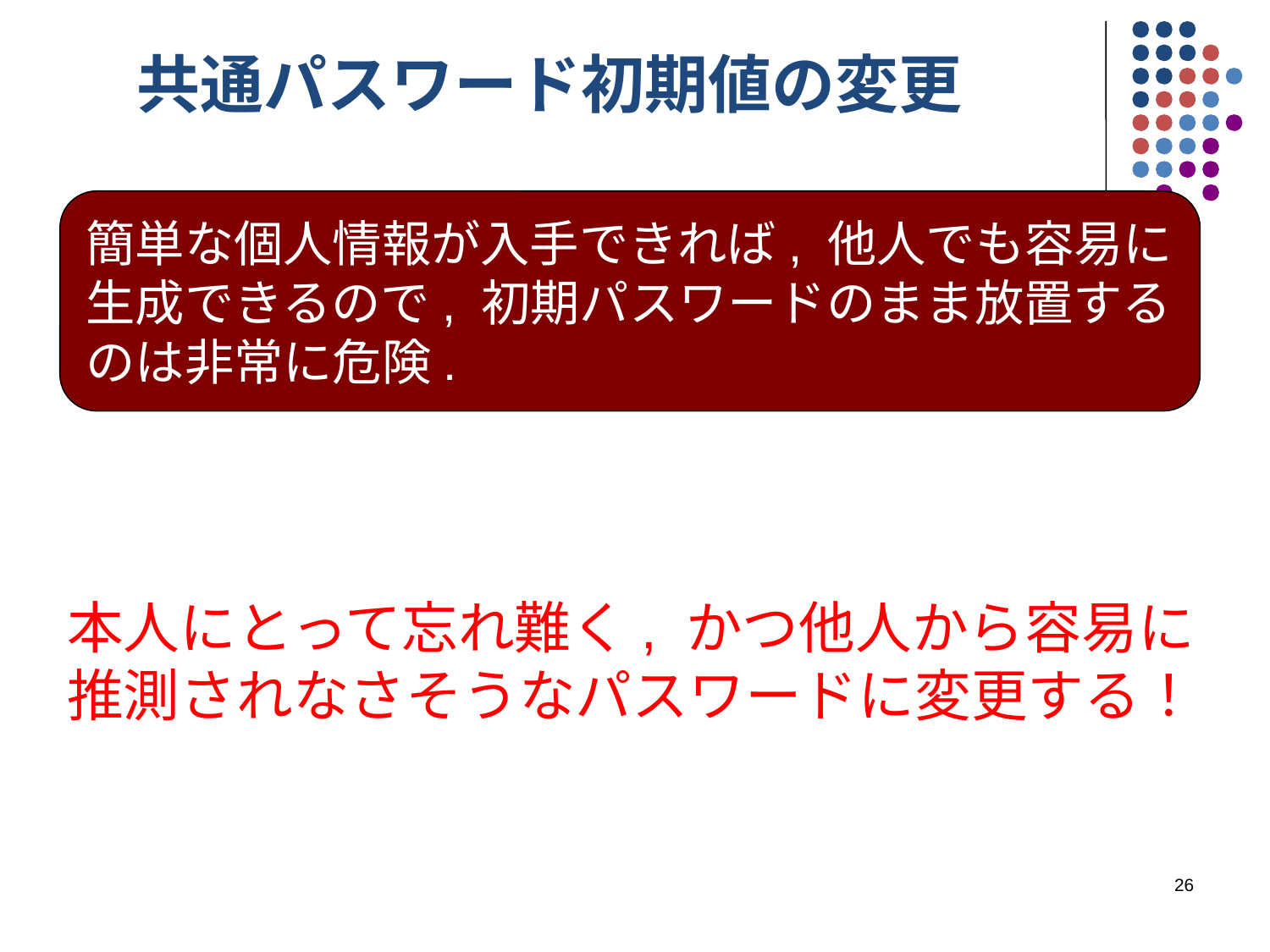

共通パスワード初期値の変更

簡単な個人情報が入手できれば, 他人でも容易に
生成できるので, 初期パスワードのまま放置する
のは非常に危険.
本人にとって忘れ難く, かつ他人から容易に
推測されなさそうなパスワードに変更する！
26